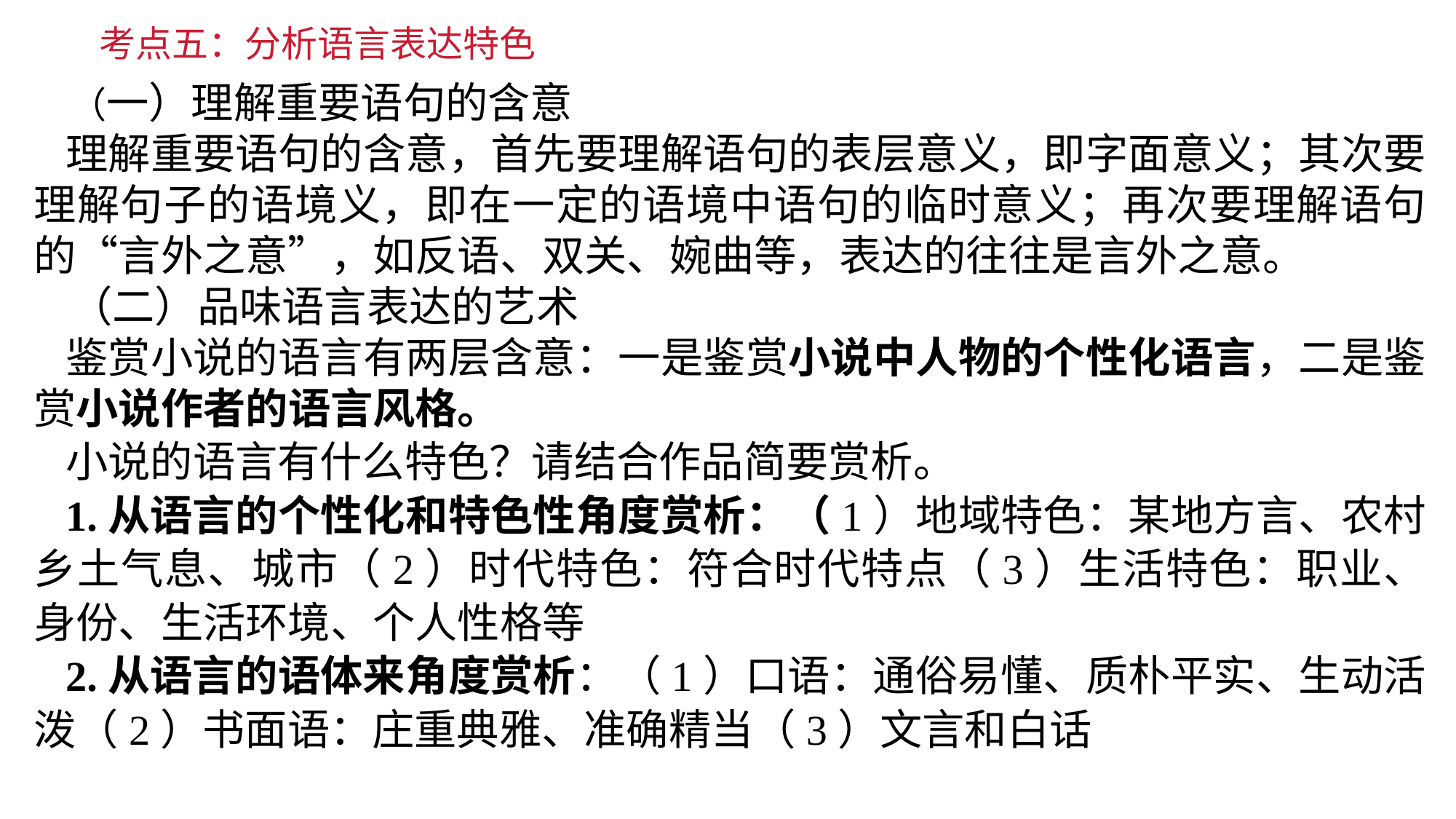

考点五：分析语言表达特色

（一）理解重要语句的含意
理解重要语句的含意，首先要理解语句的表层意义，即字面意义；其次要理解句子的语境义，即在一定的语境中语句的临时意义；再次要理解语句的“言外之意”，如反语、双关、婉曲等，表达的往往是言外之意。
（二）品味语言表达的艺术
鉴赏小说的语言有两层含意：一是鉴赏小说中人物的个性化语言，二是鉴赏小说作者的语言风格。
小说的语言有什么特色？请结合作品简要赏析。
1.从语言的个性化和特色性角度赏析：（1）地域特色：某地方言、农村乡土气息、城市（2）时代特色：符合时代特点（3）生活特色：职业、身份、生活环境、个人性格等
2.从语言的语体来角度赏析：（1）口语：通俗易懂、质朴平实、生动活泼（2）书面语：庄重典雅、准确精当（3）文言和白话